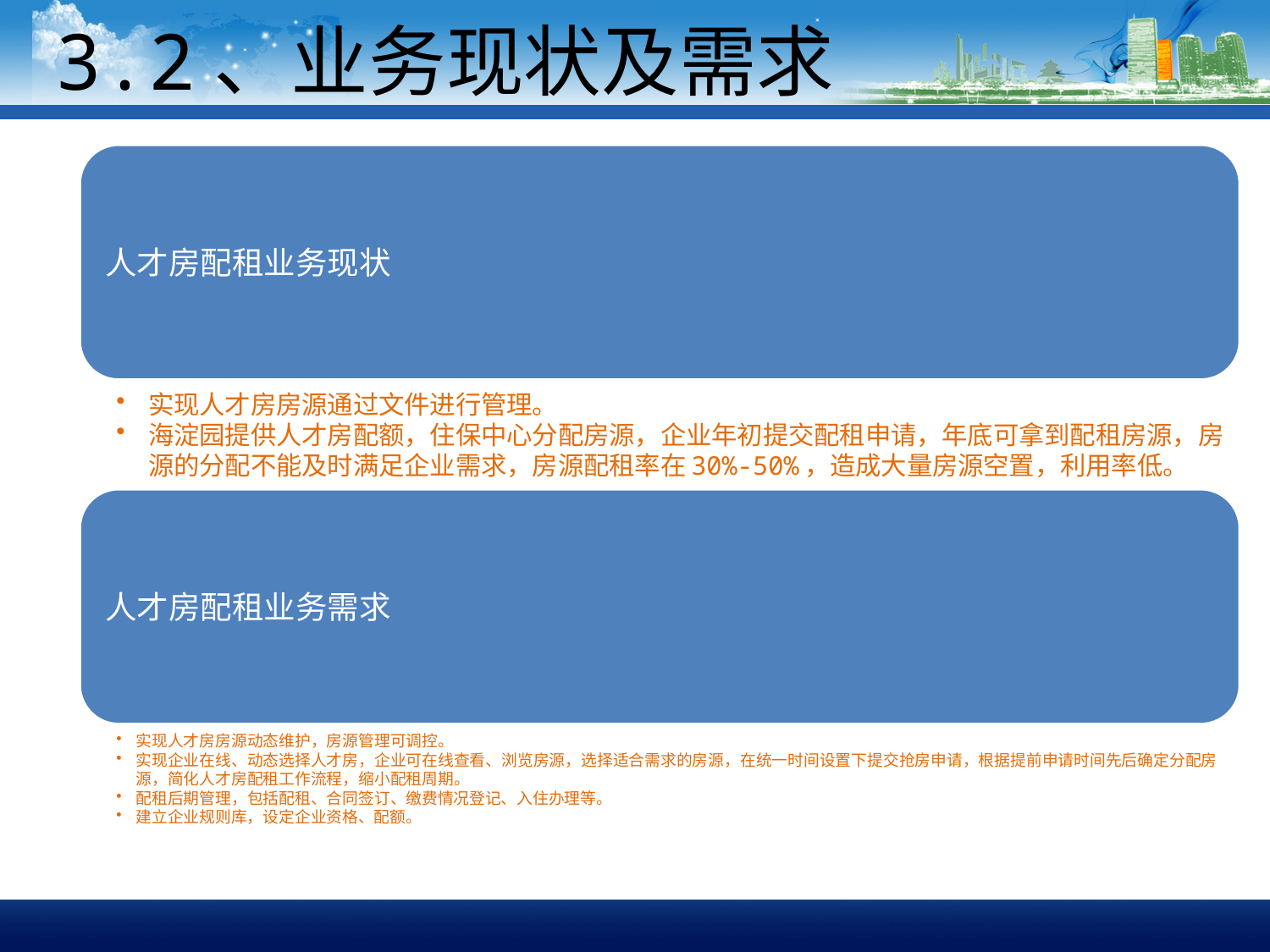

3.2、业务现状及需求
人才房配租业务现状
实现人才房房源通过文件进行管理。
人才房配租业务需求
实现人才房房源动态维护，房源管理可调控。
实现企业在线、动态选择人才房，企业可在线查看、浏览房源，选择适合需求的房源，在统一时间设置下提交抢房申请，根据提前申请时间先后确定分配房源，简化人才房配租工作流程，缩小配租周期。
配租后期管理，包括配租、合同签订、缴费情况登记、入住办理等。
建立企业规则库，设定企业资格、配额。
海淀园提供人才房配额，住保中心分配房源，企业年初提交配租申请，年底可拿到配租房源，房源的分配不能及时满足企业需求，房源配租率在30%-50%，造成大量房源空置，利用率低。